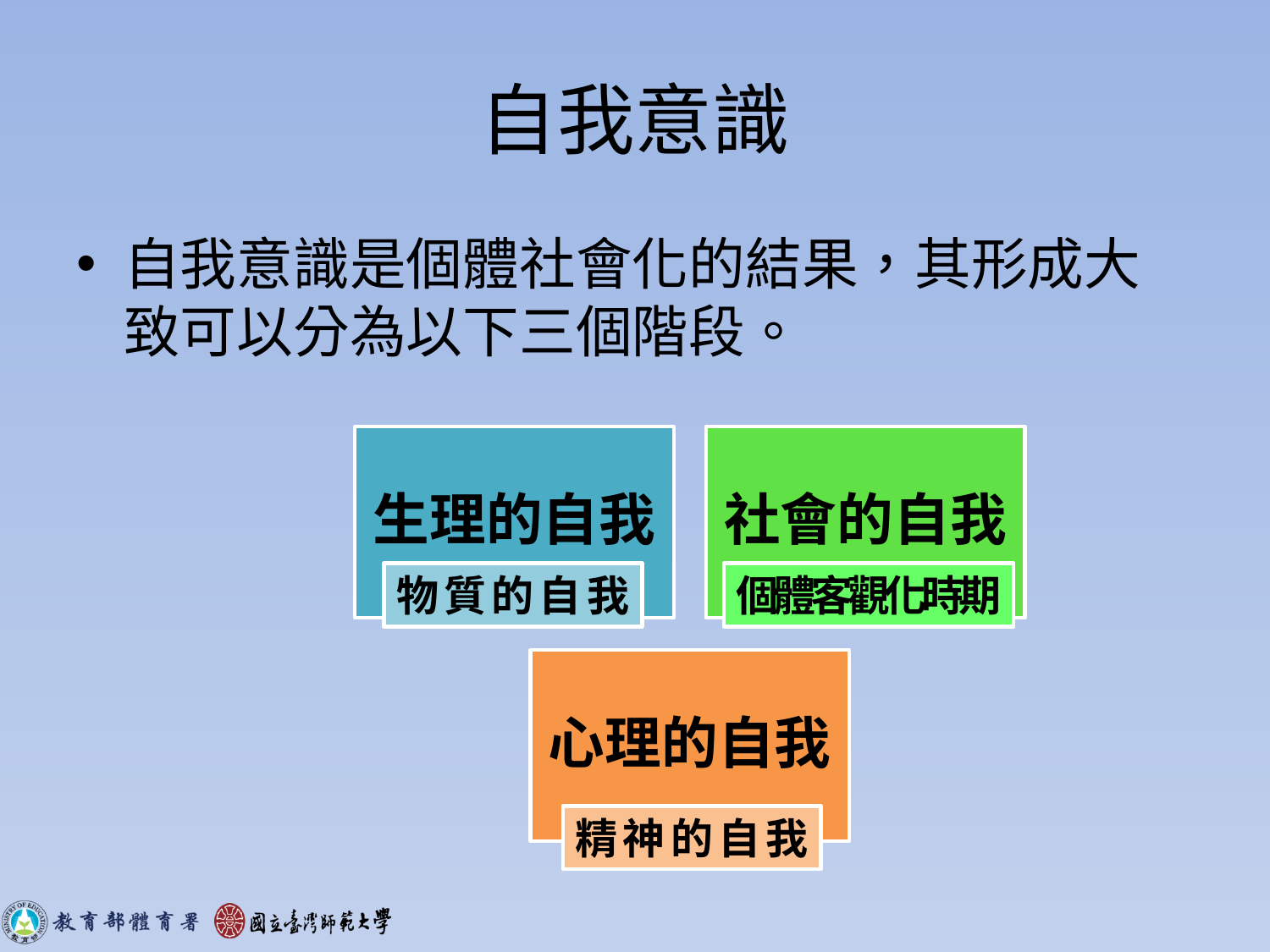

# 自我意識
自我意識是個體社會化的結果，其形成大致可以分為以下三個階段。
生理的自我
社會的自我
心理的自我
物質的自我
個體客觀化時期
精神的自我